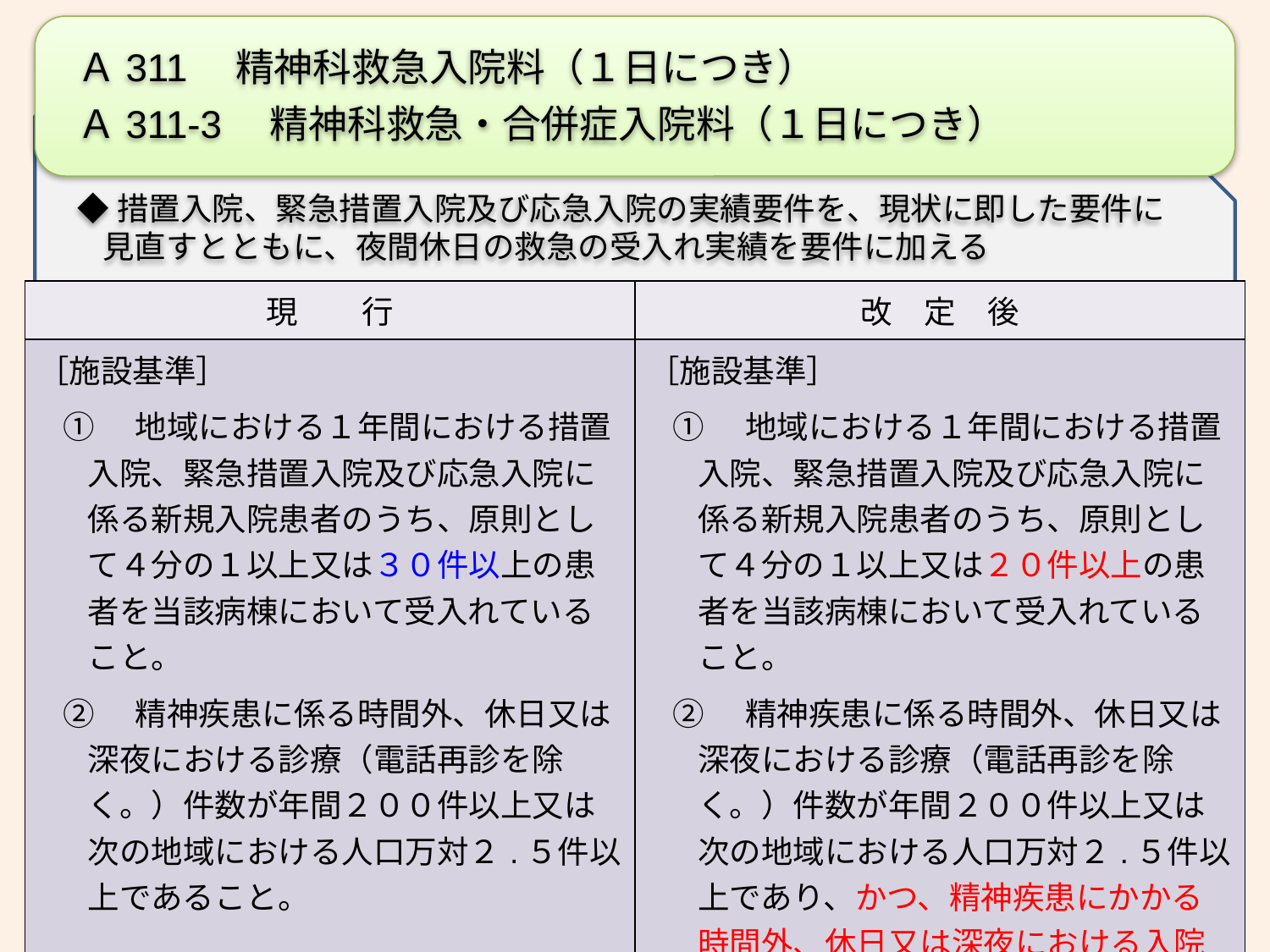

Ａ311　精神科救急入院料（１日につき）
Ａ311-3　精神科救急・合併症入院料（１日につき）

◆措置入院、緊急措置入院及び応急入院の実績要件を、現状に即した要件に見直すとともに、夜間休日の救急の受入れ実績を要件に加える

| 現　　行 | 改　定　後 |
| --- | --- |
| ［施設基準］ ①　地域における１年間における措置入院、緊急措置入院及び応急入院に係る新規入院患者のうち、原則として４分の１以上又は３０件以上の患者を当該病棟において受入れていること。 ②　精神疾患に係る時間外、休日又は深夜における診療（電話再診を除く。）件数が年間２００件以上又は次の地域における人口万対２.５件以上であること。 | ［施設基準］ ①　地域における１年間における措置入院、緊急措置入院及び応急入院に係る新規入院患者のうち、原則として４分の１以上又は２０件以上の患者を当該病棟において受入れていること。 ②　精神疾患に係る時間外、休日又は深夜における診療（電話再診を除く。）件数が年間２００件以上又は次の地域における人口万対２.５件以上であり、かつ、精神疾患にかかる時間外、休日又は深夜における入院件数が年間２０件以上であること。 |
82